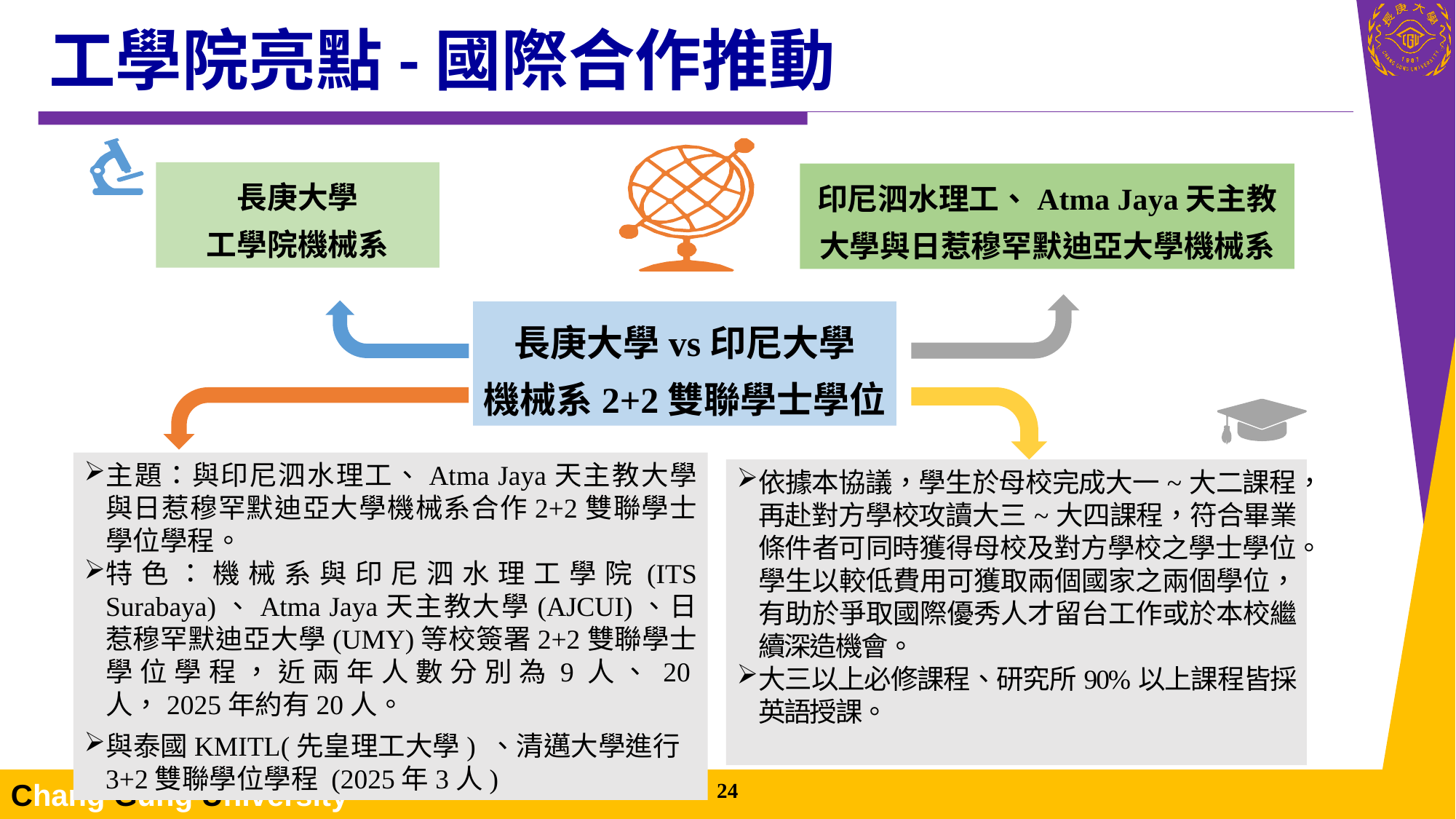

# 工學院亮點-國際合作推動

長庚大學
工學院機械系
印尼泗水理工、Atma Jaya天主教大學與日惹穆罕默迪亞大學機械系

長庚大學vs印尼大學
機械系2+2雙聯學士學位
主題：與印尼泗水理工、Atma Jaya天主教大學與日惹穆罕默迪亞大學機械系合作2+2雙聯學士學位學程。
特色：機械系與印尼泗水理工學院(ITS Surabaya)、Atma Jaya天主教大學(AJCUI)、日惹穆罕默迪亞大學(UMY)等校簽署2+2雙聯學士學位學程，近兩年人數分別為9人、20人，2025年約有20人。
與泰國KMITL(先皇理工大學) 、清邁大學進行 3+2雙聯學位學程 (2025年3人)

依據本協議，學生於母校完成大一~大二課程，再赴對方學校攻讀大三~大四課程，符合畢業條件者可同時獲得母校及對方學校之學士學位。學生以較低費用可獲取兩個國家之兩個學位，有助於爭取國際優秀人才留台工作或於本校繼續深造機會。
大三以上必修課程、研究所90%以上課程皆採英語授課。

24